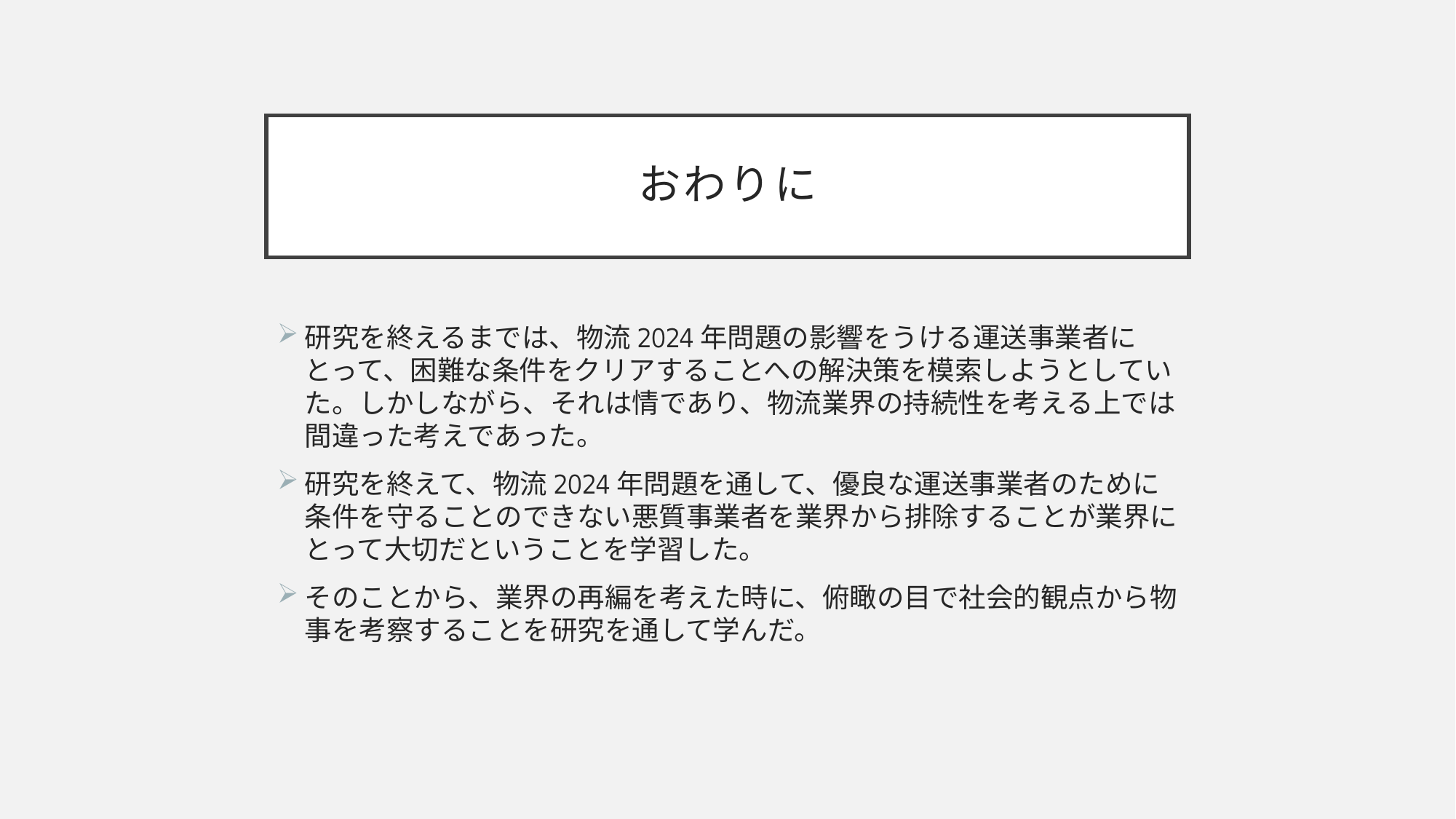

# おわりに
研究を終えるまでは、物流2024年問題の影響をうける運送事業者にとって、困難な条件をクリアすることへの解決策を模索しようとしていた。しかしながら、それは情であり、物流業界の持続性を考える上では間違った考えであった。
研究を終えて、物流2024年問題を通して、優良な運送事業者のために条件を守ることのできない悪質事業者を業界から排除することが業界にとって大切だということを学習した。
そのことから、業界の再編を考えた時に、俯瞰の目で社会的観点から物事を考察することを研究を通して学んだ。